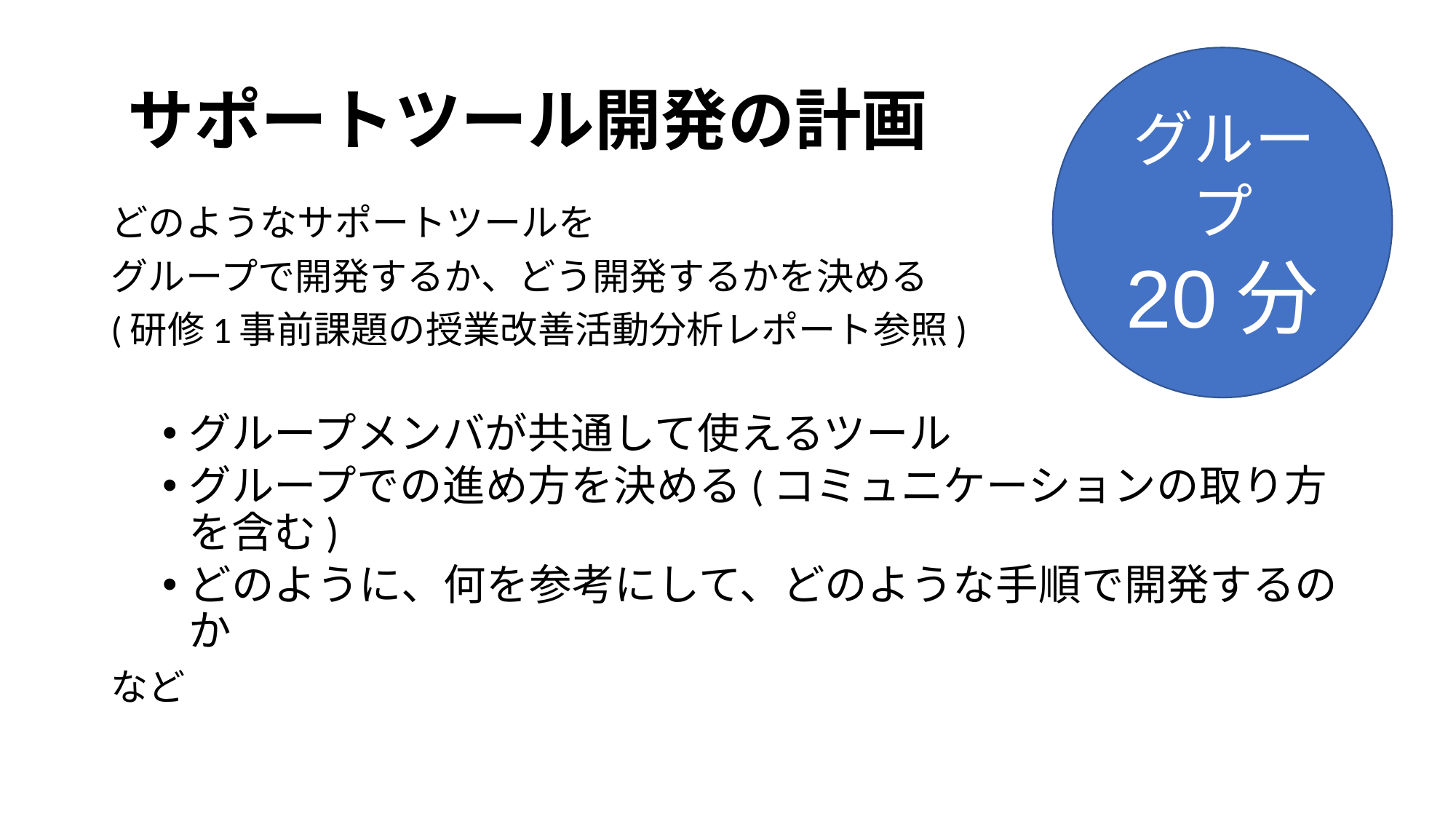

# サポートツール開発の計画
グループ
20分
どのようなサポートツールを
グループで開発するか、どう開発するかを決める
(研修1事前課題の授業改善活動分析レポート参照)

グループメンバが共通して使えるツール
グループでの進め方を決める(コミュニケーションの取り方を含む)
どのように、何を参考にして、どのような手順で開発するのか
など